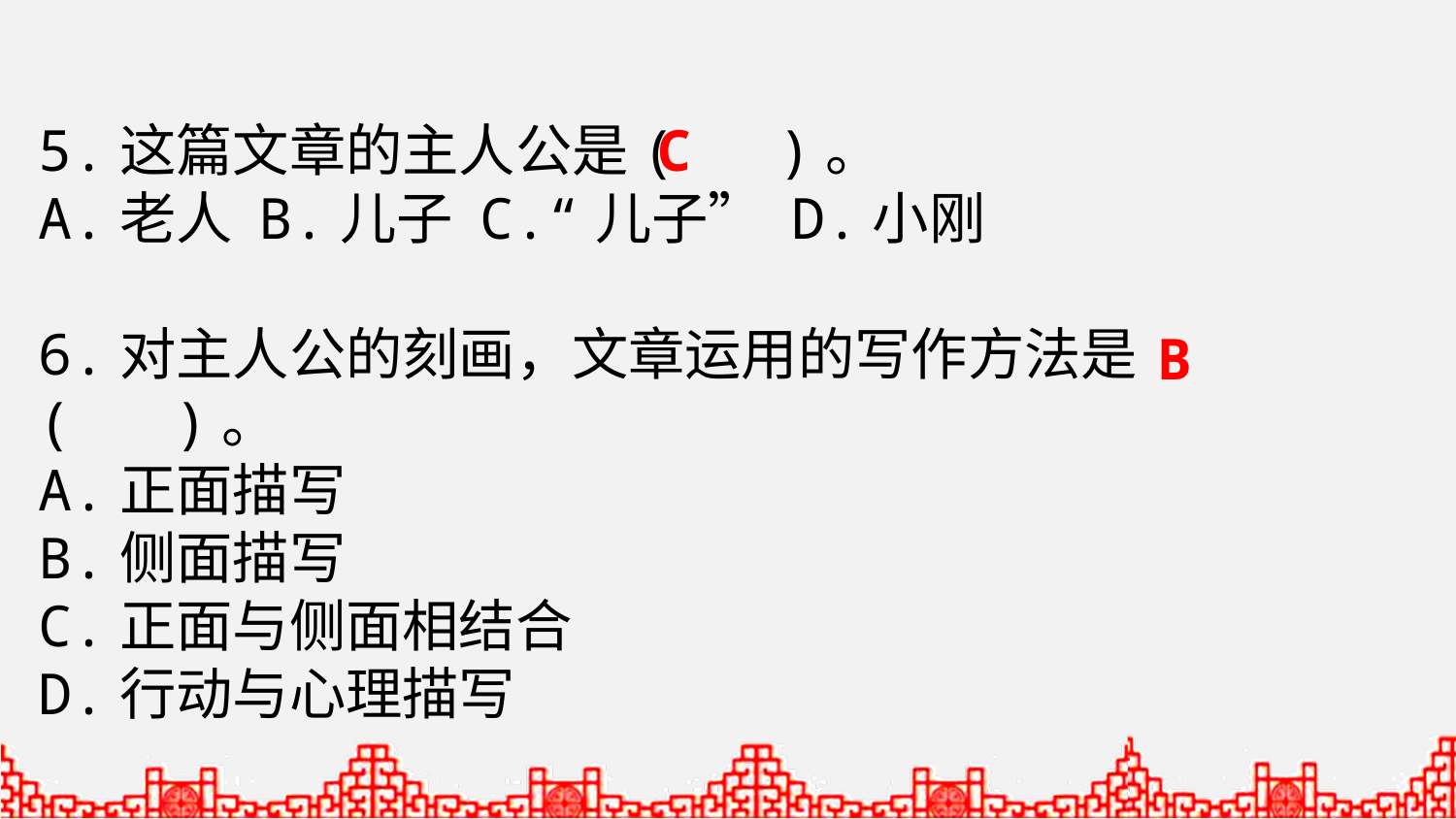

5.这篇文章的主人公是(   )。
A.老人 B.儿子 C.“儿子” D.小刚

6.对主人公的刻画，文章运用的写作方法是(   )。
A.正面描写
B.侧面描写
C.正面与侧面相结合
D.行动与心理描写

C
B